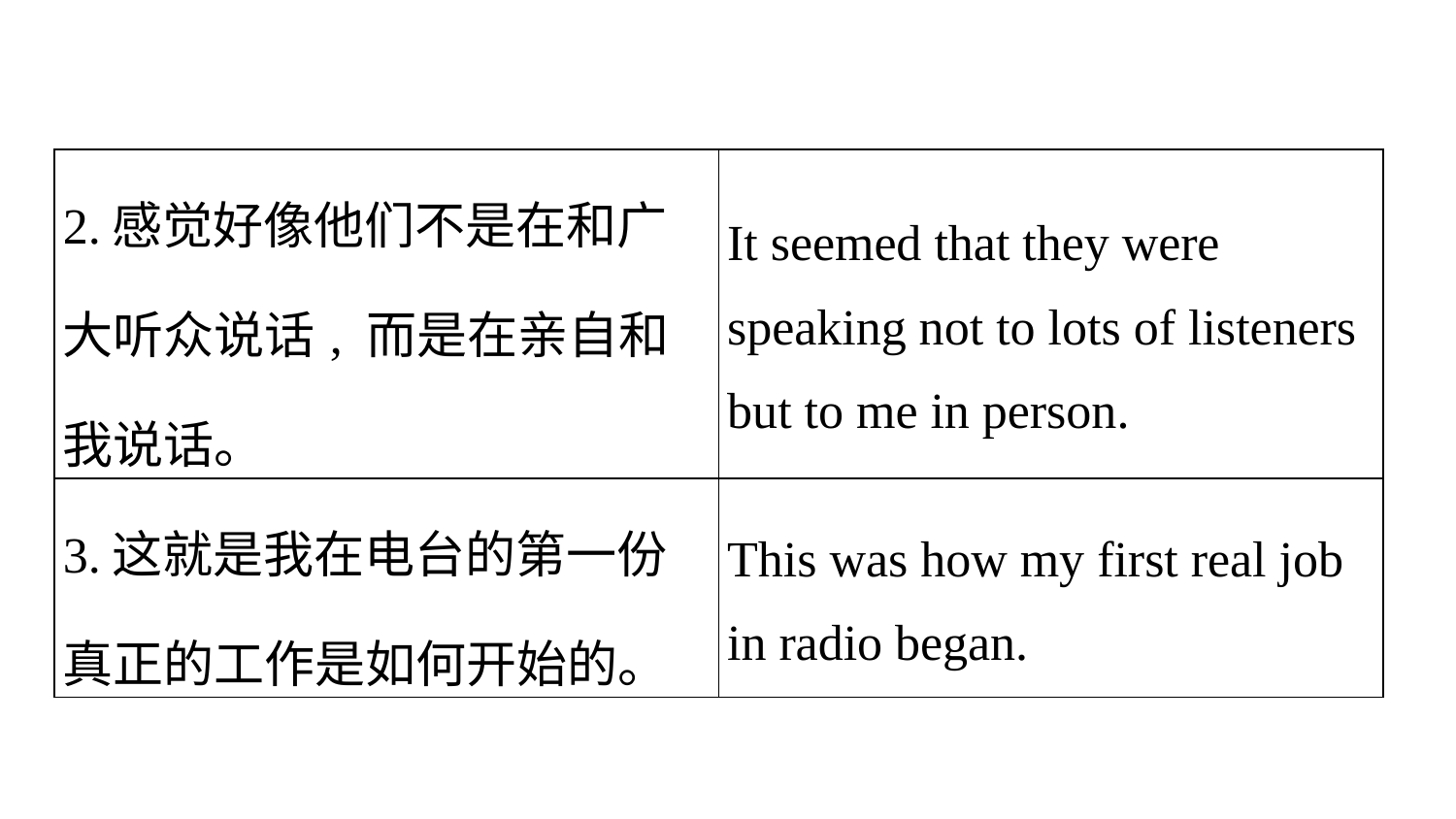

| 2.感觉好像他们不是在和广大听众说话, 而是在亲自和我说话。 | It seemed that they were speaking not to lots of listeners but to me in person. |
| --- | --- |
| 3.这就是我在电台的第一份真正的工作是如何开始的。 | This was how my first real job in radio began. |